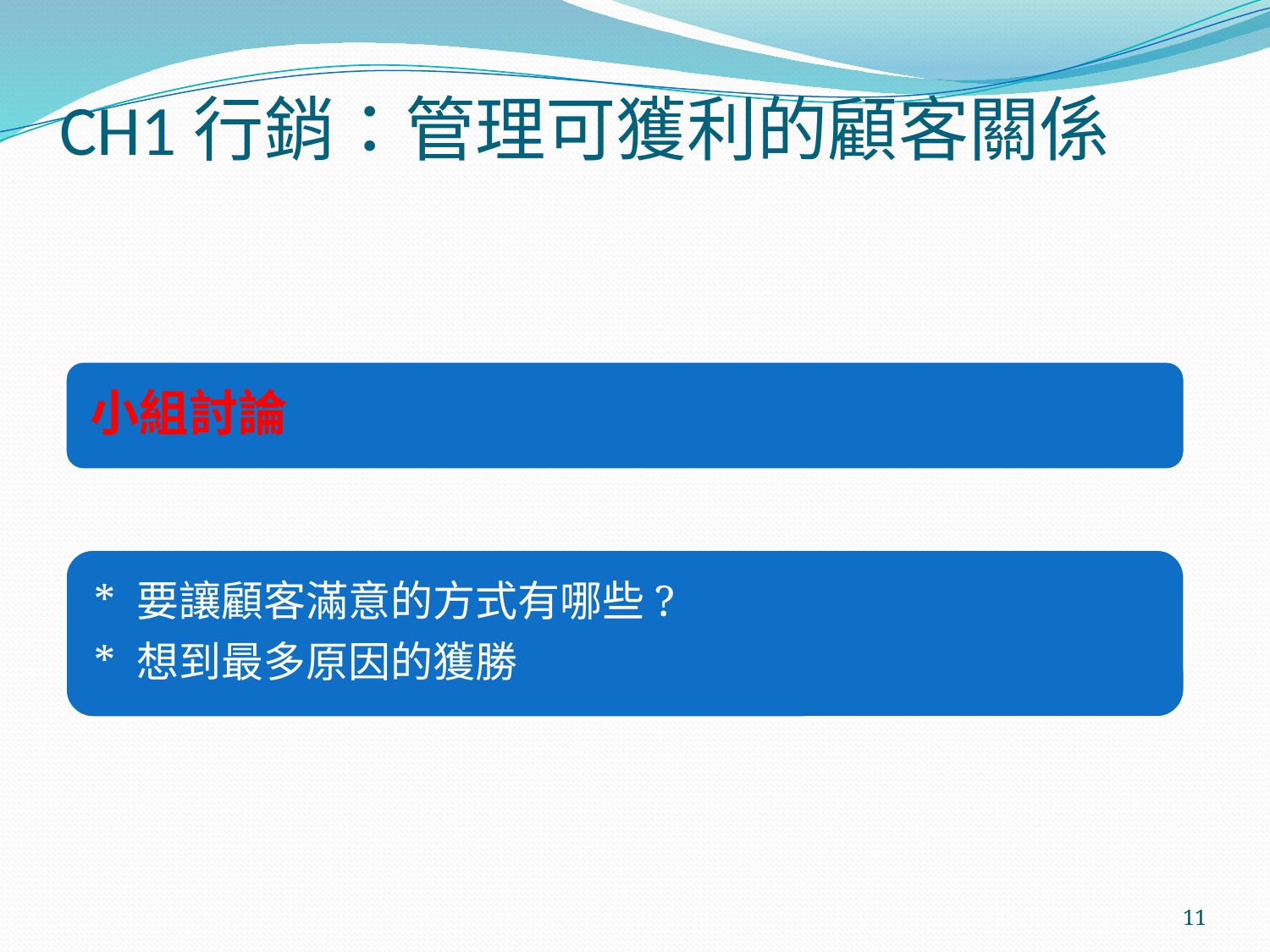

# CH1行銷：管理可獲利的顧客關係
小組討論
* 要讓顧客滿意的方式有哪些?
* 想到最多原因的獲勝
11